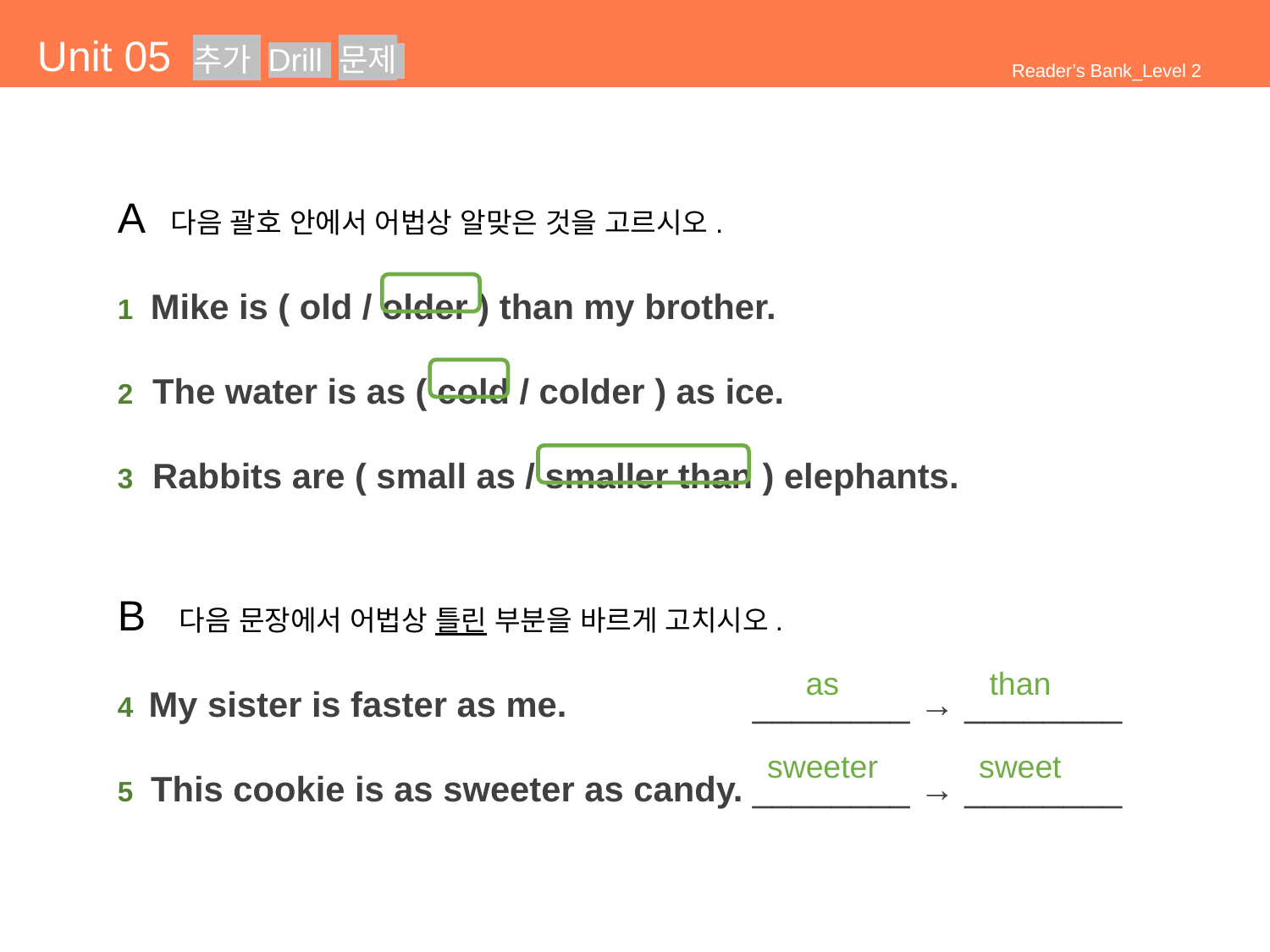

# Unit 05 추가 Drill 문제
Reader’s Bank_Level 2

A  다음 괄호 안에서 어법상 알맞은 것을 고르시오.
1  Mike is ( old / older ) than my brother.
2  The water is as ( cold / colder ) as ice.
3  Rabbits are ( small as / smaller than ) elephants.

B  다음 문장에서 어법상 틀린 부분을 바르게 고치시오.
4  My sister is faster as me.		________ → ________
5  This cookie is as sweeter as candy.	________ → ________

as
than
sweeter
sweet